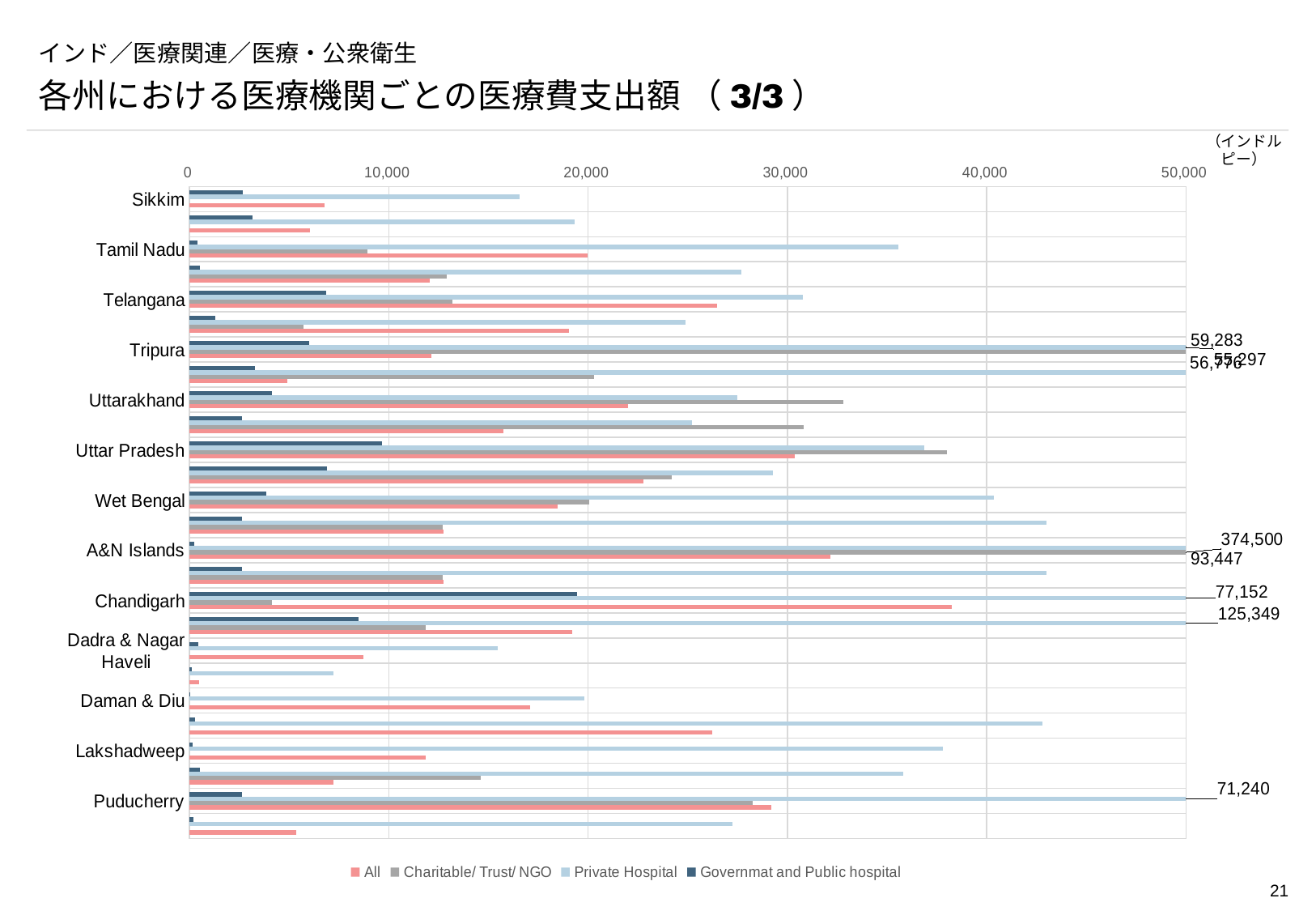

# インド／医療関連／医療・公衆衛生
各州における医療機関ごとの医療費支出額 （3/3）
（インドルピー）

### Chart

| Category | Governmat and Public hospital | Private Hospital | Charitable/ Trust/ NGO | All |
|---|---|---|---|---|
| Sikkim | 2669.0 | 16554.0 | 0.0 | 6759.0 |
|  | 3165.0 | 19332.0 | 0.0 | 6058.0 |
| Tamil Nadu | 421.0 | 35582.0 | 8939.0 | 19963.0 |
|  | 520.0 | 27684.0 | 12923.0 | 12057.0 |
| Telangana | 6868.0 | 30771.0 | 13184.0 | 26461.0 |
|  | 1276.0 | 24891.0 | 5704.0 | 19039.0 |
| Tripura | 5987.0 | 55297.0 | 59283.0 | 12132.0 |
|  | 3264.0 | 56776.0 | 20316.0 | 4909.0 |
| Uttarakhand | 4143.0 | 27500.0 | 32804.0 | 22005.0 |
|  | 2650.0 | 25231.0 | 30807.0 | 15740.0 |
| Uttar Pradesh | 9653.0 | 36886.0 | 38015.0 | 30358.0 |
|  | 6911.0 | 29261.0 | 24207.0 | 22792.0 |
| Wet Bengal | 3862.0 | 40379.0 | 20062.0 | 18466.0 |
|  | 2639.0 | 42981.0 | 12694.0 | 12741.0 |
| A&N Islands | 217.0 | 93447.0 | 374500.0 | 32141.0 |
|  | 2639.0 | 42981.0 | 12694.0 | 12741.0 |
| Chandigarh | 19425.0 | 77152.0 | 4140.0 | 38256.0 |
|  | 8495.0 | 125349.0 | 11850.0 | 19197.0 |
| Dadra & Nagar Haveli | 424.0 | 15487.0 | 0.0 | 8721.0 |
|  | 103.0 | 7224.0 | 0.0 | 474.0 |
| Daman & Diu | 34.0 | 19824.0 | 0.0 | 17093.0 |
|  | 270.0 | 42785.0 | 0.0 | 26222.0 |
| Lakshadweep | 175.0 | 37803.0 | 0.0 | 11857.0 |
|  | 512.0 | 35823.0 | 14594.0 | 7223.0 |
| Puducherry | 2632.0 | 71240.0 | 28255.0 | 29190.0 |